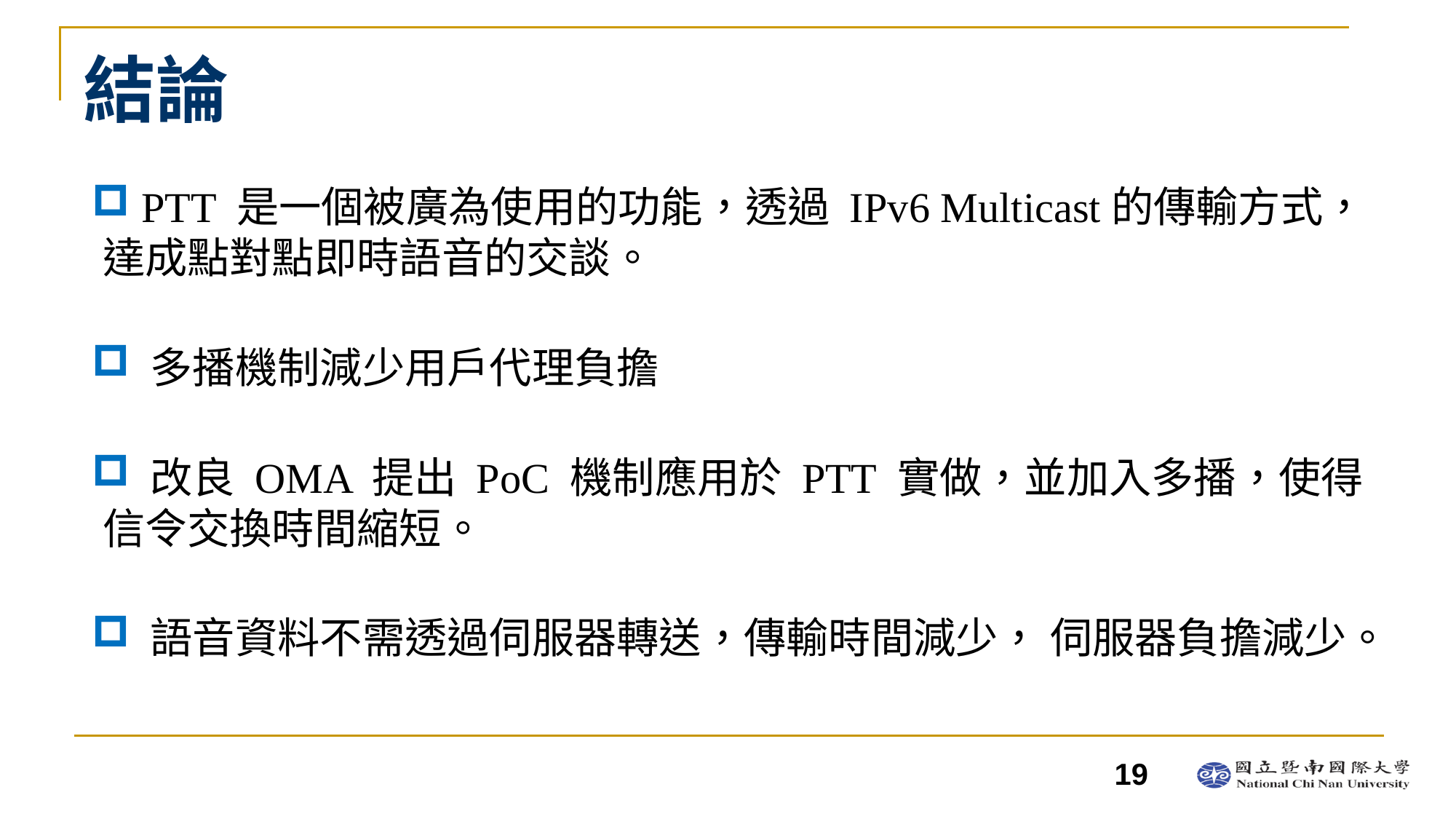

# 結論
 PTT 是一個被廣為使用的功能，透過 IPv6 Multicast的傳輸方式，達成點對點即時語音的交談。

 多播機制減少用戶代理負擔

 改良 OMA 提出 PoC 機制應用於 PTT 實做，並加入多播，使得信令交換時間縮短。

 語音資料不需透過伺服器轉送，傳輸時間減少， 伺服器負擔減少。